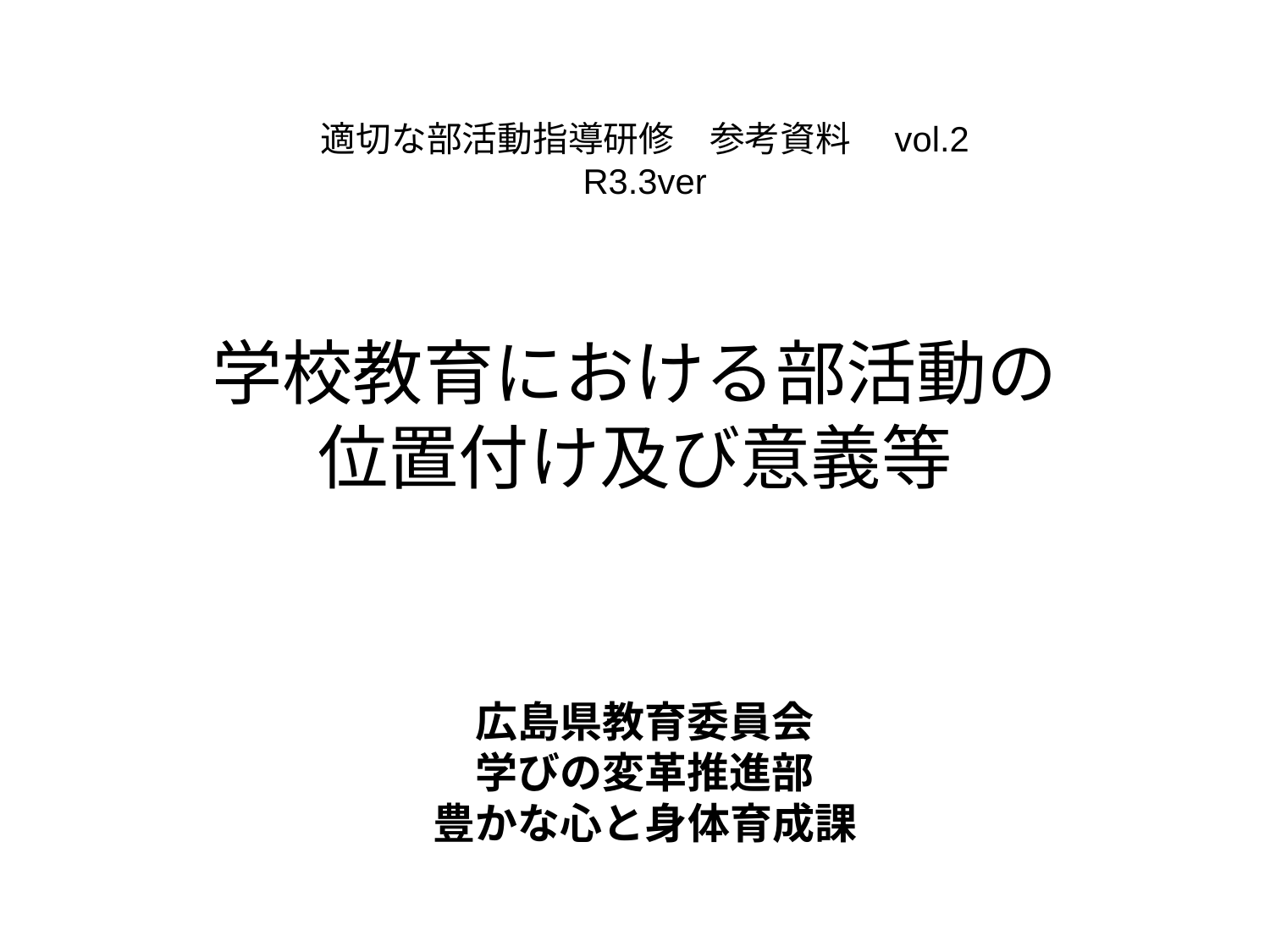

適切な部活動指導研修　参考資料　vol.2
R3.3ver
学校教育における部活動の
位置付け及び意義等
広島県教育委員会
学びの変革推進部
豊かな心と身体育成課